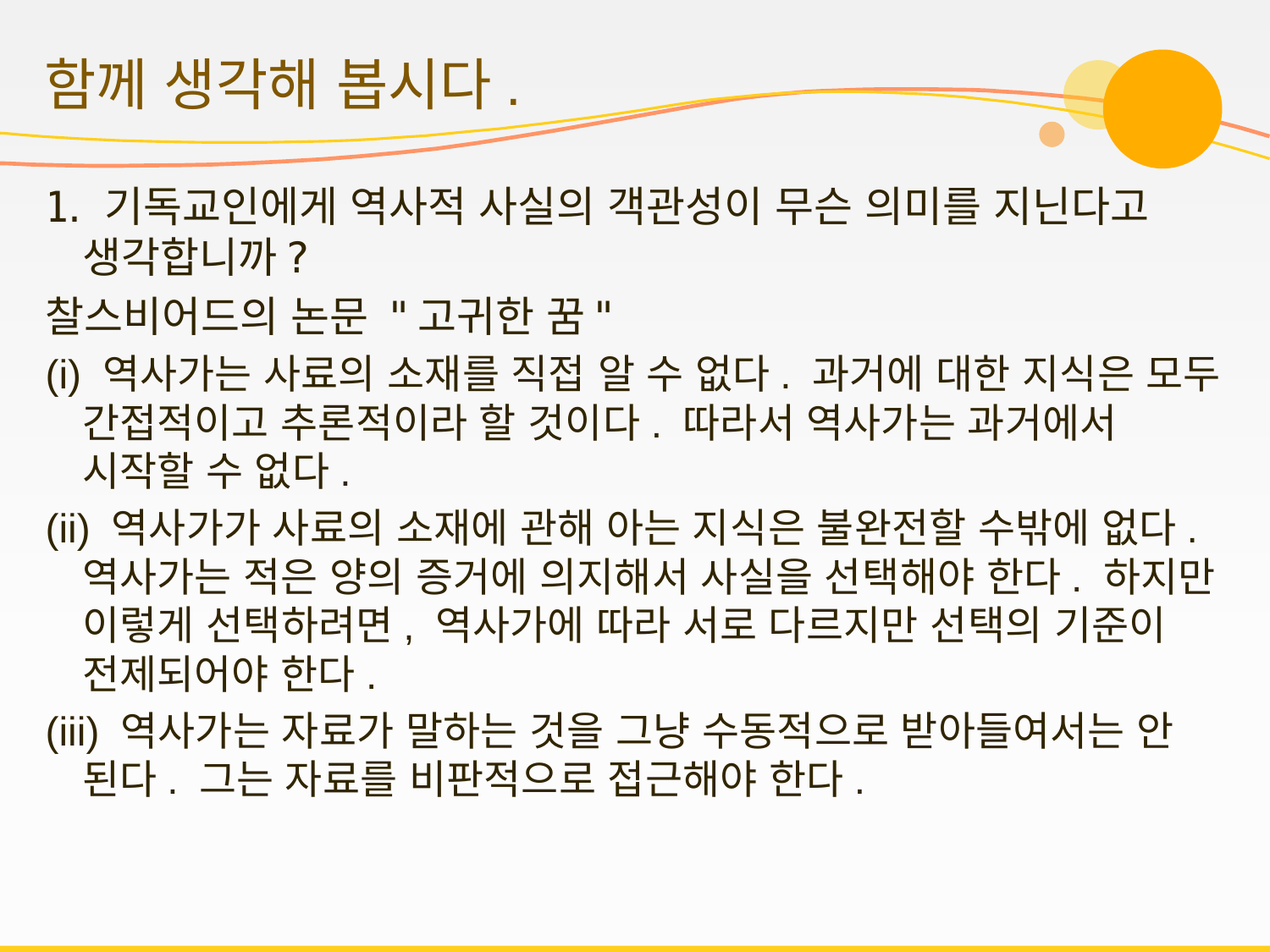

# 함께 생각해 봅시다.
1. 기독교인에게 역사적 사실의 객관성이 무슨 의미를 지닌다고 생각합니까?
찰스비어드의 논문 "고귀한 꿈"
(i) 역사가는 사료의 소재를 직접 알 수 없다. 과거에 대한 지식은 모두 간접적이고 추론적이라 할 것이다. 따라서 역사가는 과거에서 시작할 수 없다.
(ii) 역사가가 사료의 소재에 관해 아는 지식은 불완전할 수밖에 없다. 역사가는 적은 양의 증거에 의지해서 사실을 선택해야 한다. 하지만 이렇게 선택하려면, 역사가에 따라 서로 다르지만 선택의 기준이 전제되어야 한다.
(iii) 역사가는 자료가 말하는 것을 그냥 수동적으로 받아들여서는 안 된다. 그는 자료를 비판적으로 접근해야 한다.